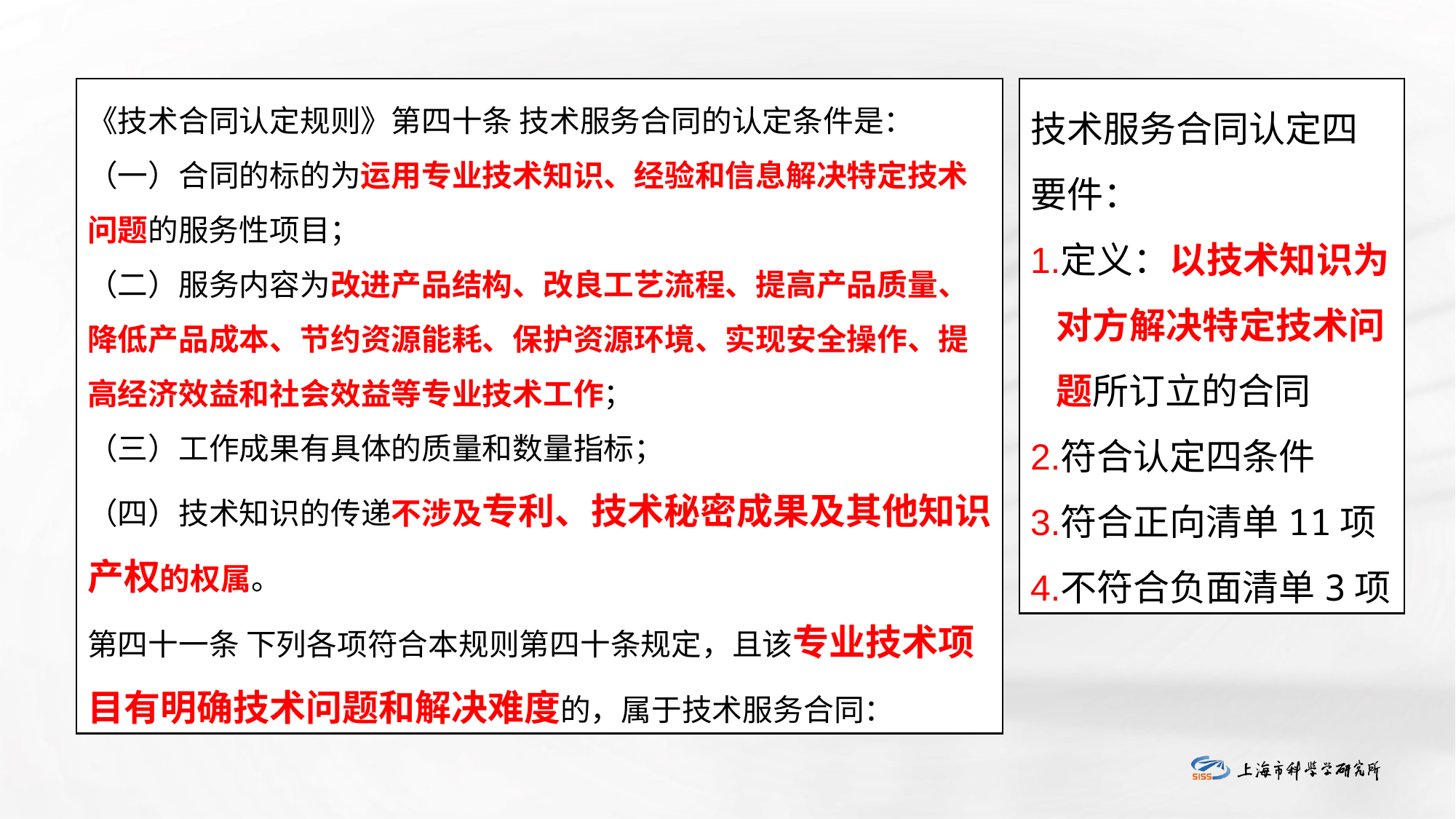

《技术合同认定规则》第四十条 技术服务合同的认定条件是： 
（一）合同的标的为运用专业技术知识、经验和信息解决特定技术问题的服务性项目； 
（二）服务内容为改进产品结构、改良工艺流程、提高产品质量、降低产品成本、节约资源能耗、保护资源环境、实现安全操作、提高经济效益和社会效益等专业技术工作； 
（三）工作成果有具体的质量和数量指标； 
（四）技术知识的传递不涉及专利、技术秘密成果及其他知识产权的权属。
第四十一条 下列各项符合本规则第四十条规定，且该专业技术项目有明确技术问题和解决难度的，属于技术服务合同：
技术服务合同认定四要件：
定义：以技术知识为对方解决特定技术问题所订立的合同
符合认定四条件
符合正向清单11项
不符合负面清单3项